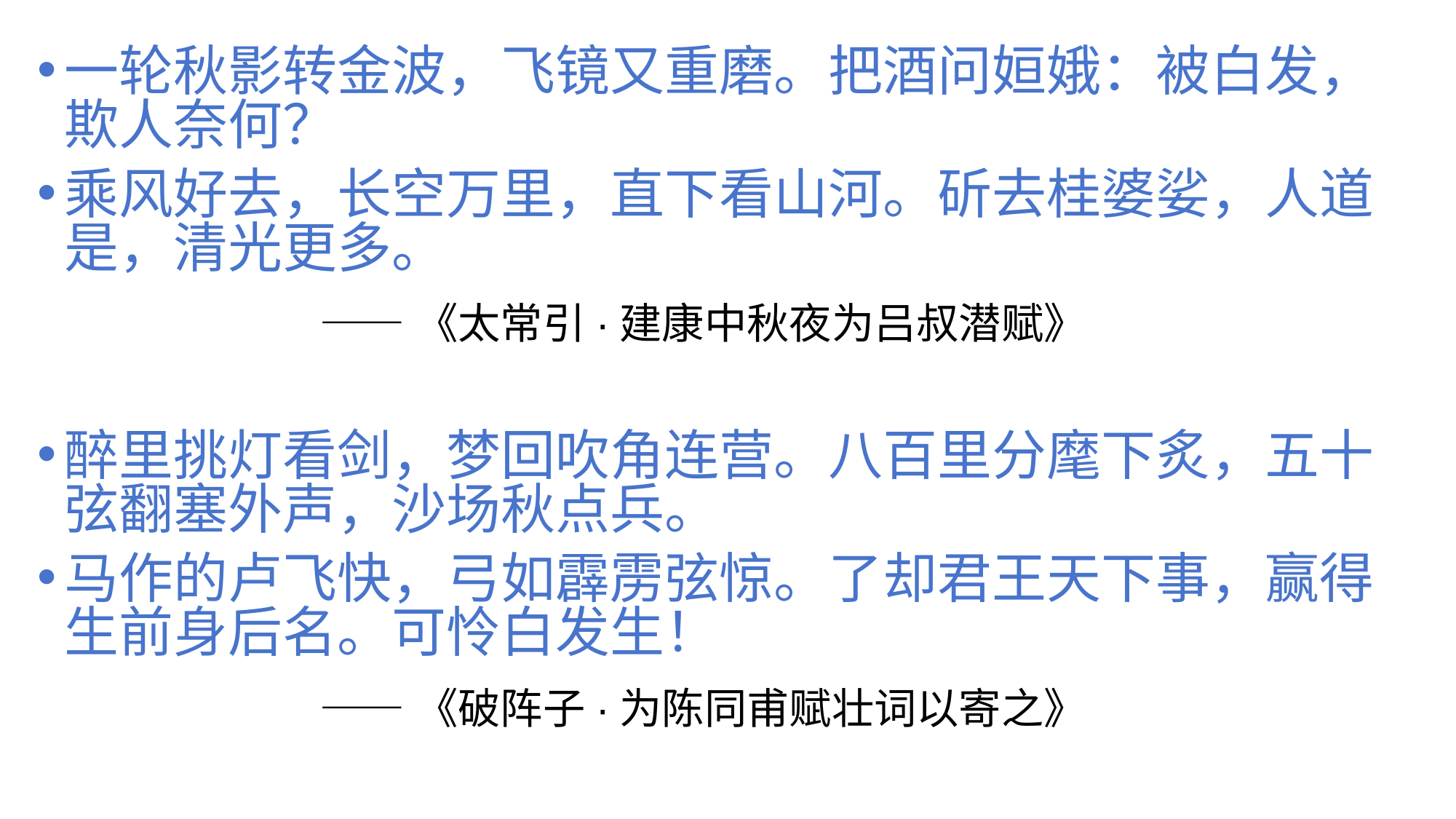

一轮秋影转金波，飞镜又重磨。把酒问姮娥：被白发，欺人奈何？
乘风好去，长空万里，直下看山河。斫去桂婆娑，人道是，清光更多。
                              ——《太常引·建康中秋夜为吕叔潜赋》

醉里挑灯看剑，梦回吹角连营。八百里分麾下炙，五十弦翻塞外声，沙场秋点兵。
马作的卢飞快，弓如霹雳弦惊。了却君王天下事，赢得生前身后名。可怜白发生！
                              ——《破阵子·为陈同甫赋壮词以寄之》